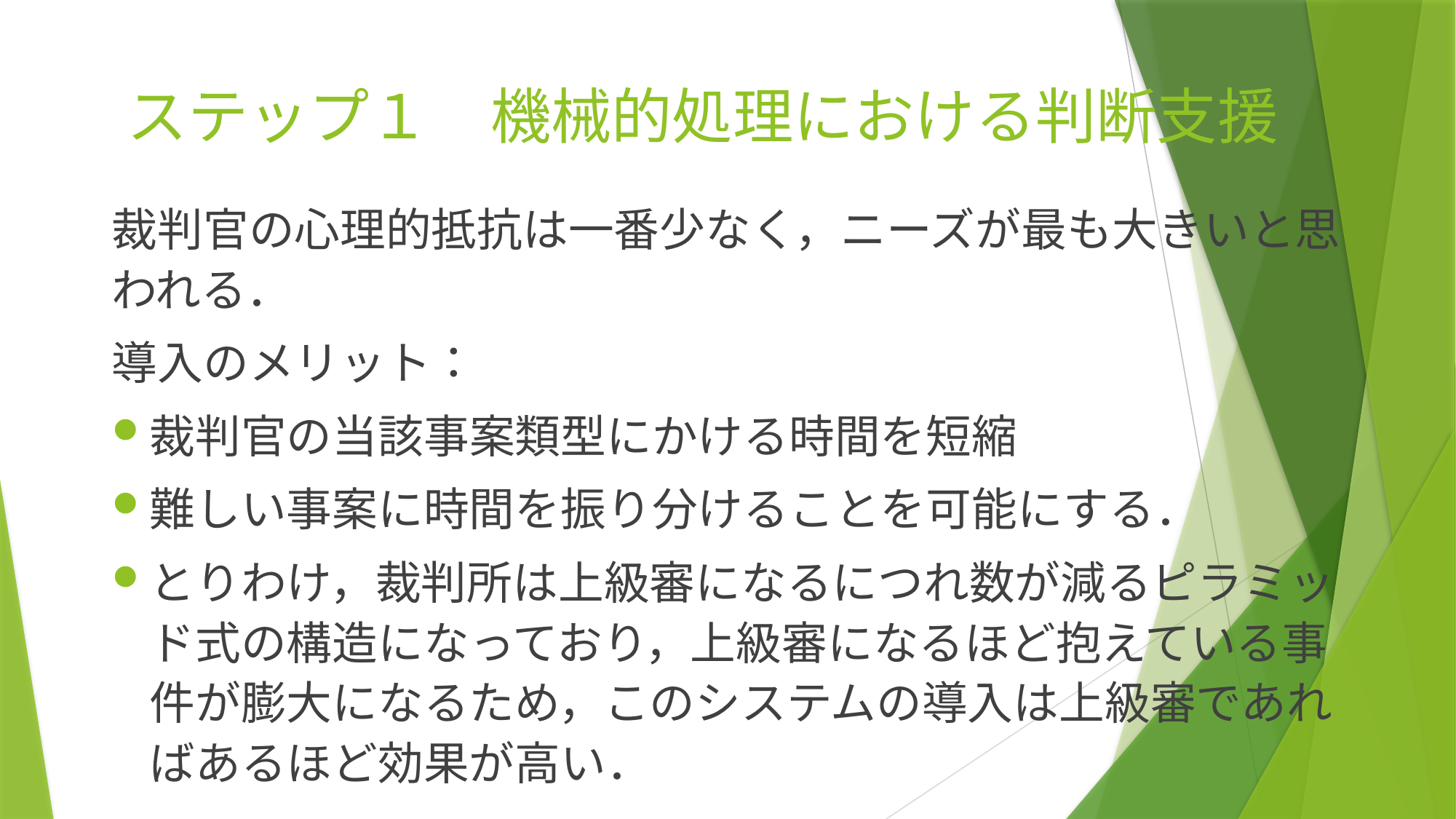

# ステップ１　機械的処理における判断支援
裁判官の心理的抵抗は一番少なく，ニーズが最も大きいと思われる．
導入のメリット：
裁判官の当該事案類型にかける時間を短縮
難しい事案に時間を振り分けることを可能にする．
とりわけ，裁判所は上級審になるにつれ数が減るピラミッド式の構造になっており，上級審になるほど抱えている事件が膨大になるため，このシステムの導入は上級審であればあるほど効果が高い．